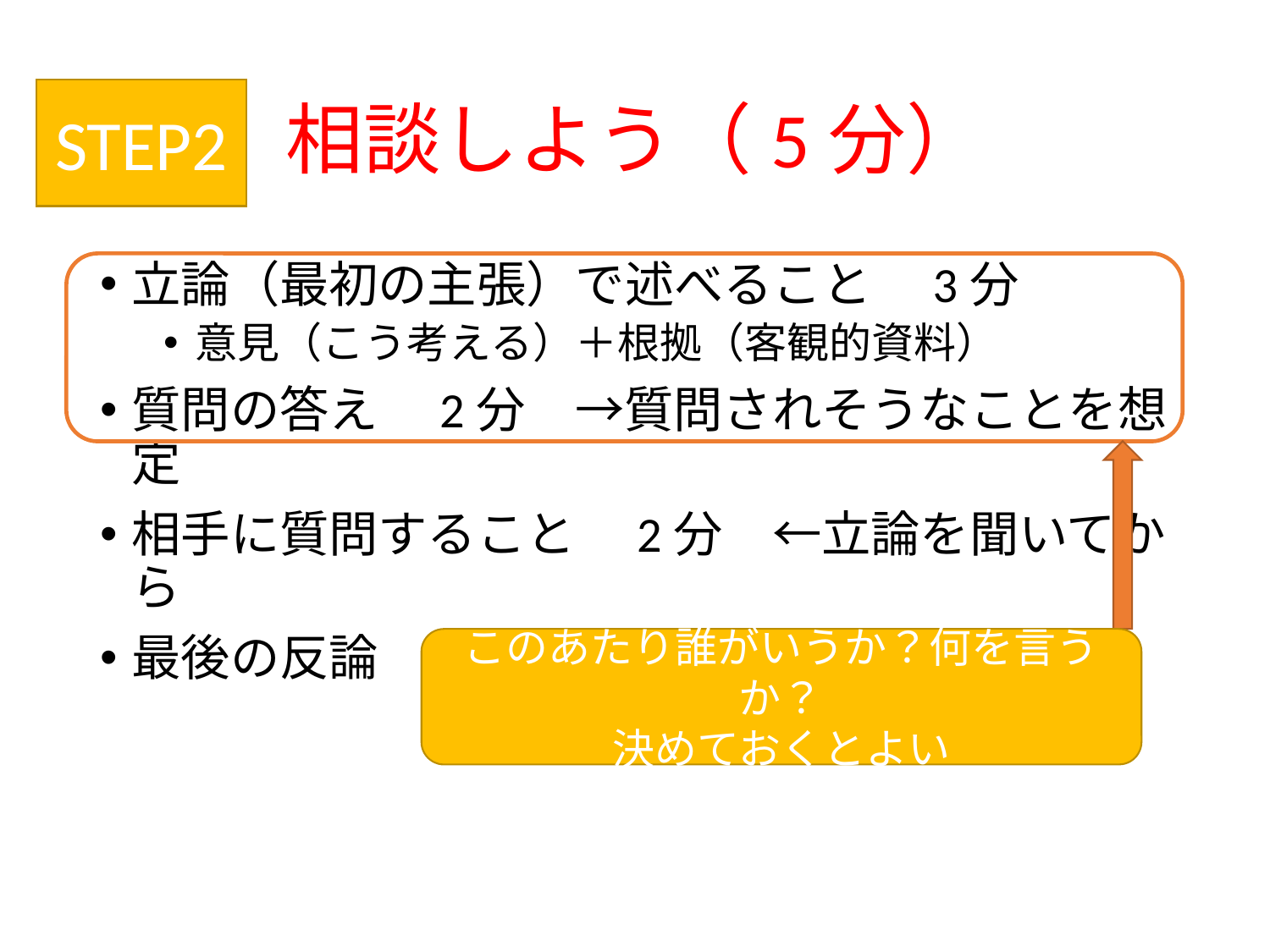

# 相談しよう（5分）
STEP2

立論（最初の主張）で述べること　3分
意見（こう考える）＋根拠（客観的資料）
質問の答え　2分　→質問されそうなことを想定
相手に質問すること　2分　←立論を聞いてから
最後の反論　3分　←途中の相談タイムで

このあたり誰がいうか？何を言うか？
決めておくとよい